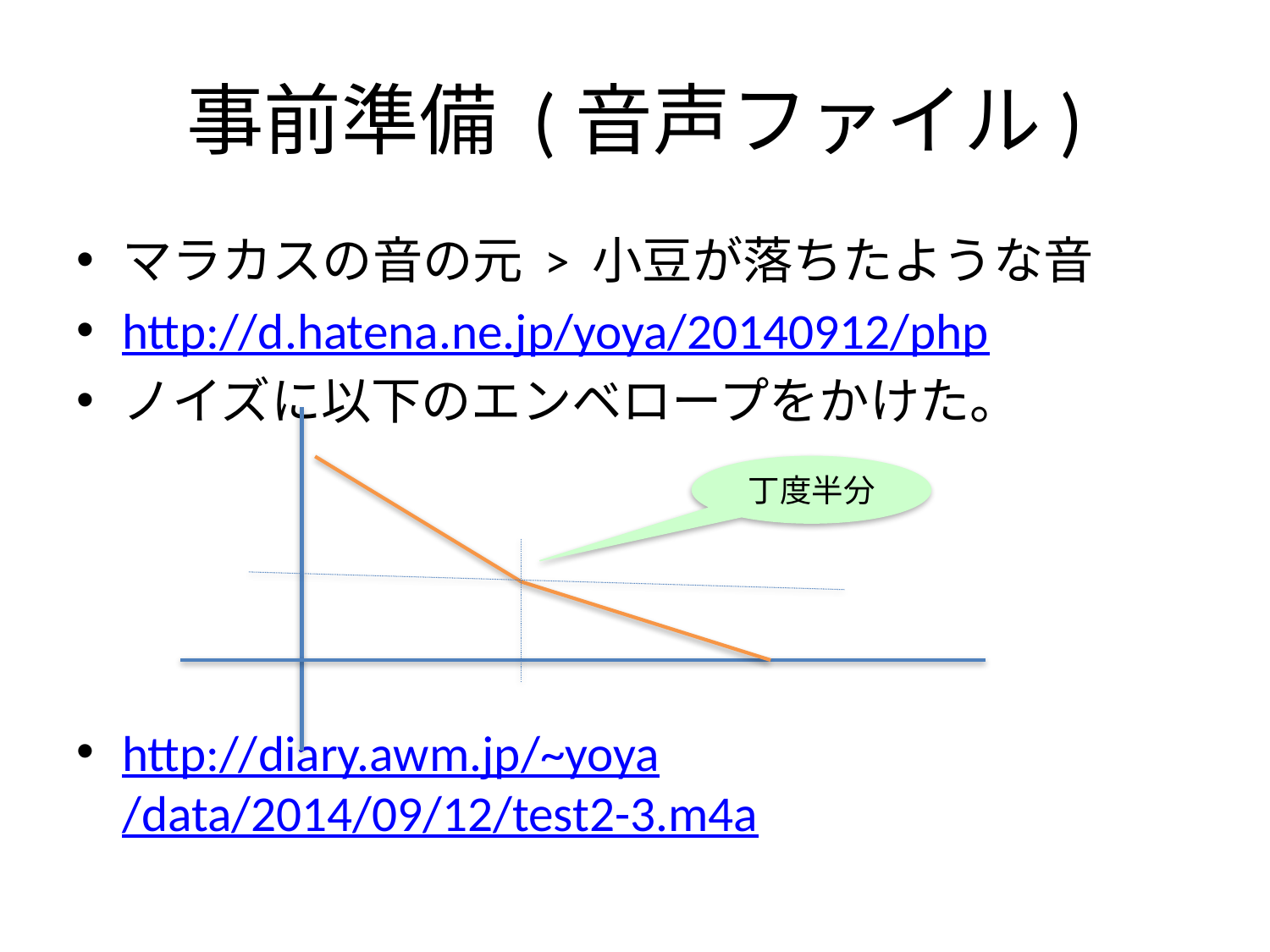

# 事前準備 (音声ファイル)
マラカスの音の元 > 小豆が落ちたような音
http://d.hatena.ne.jp/yoya/20140912/php
ノイズに以下のエンベロープをかけた。

http://diary.awm.jp/~yoya/data/2014/09/12/test2-3.m4a

丁度半分